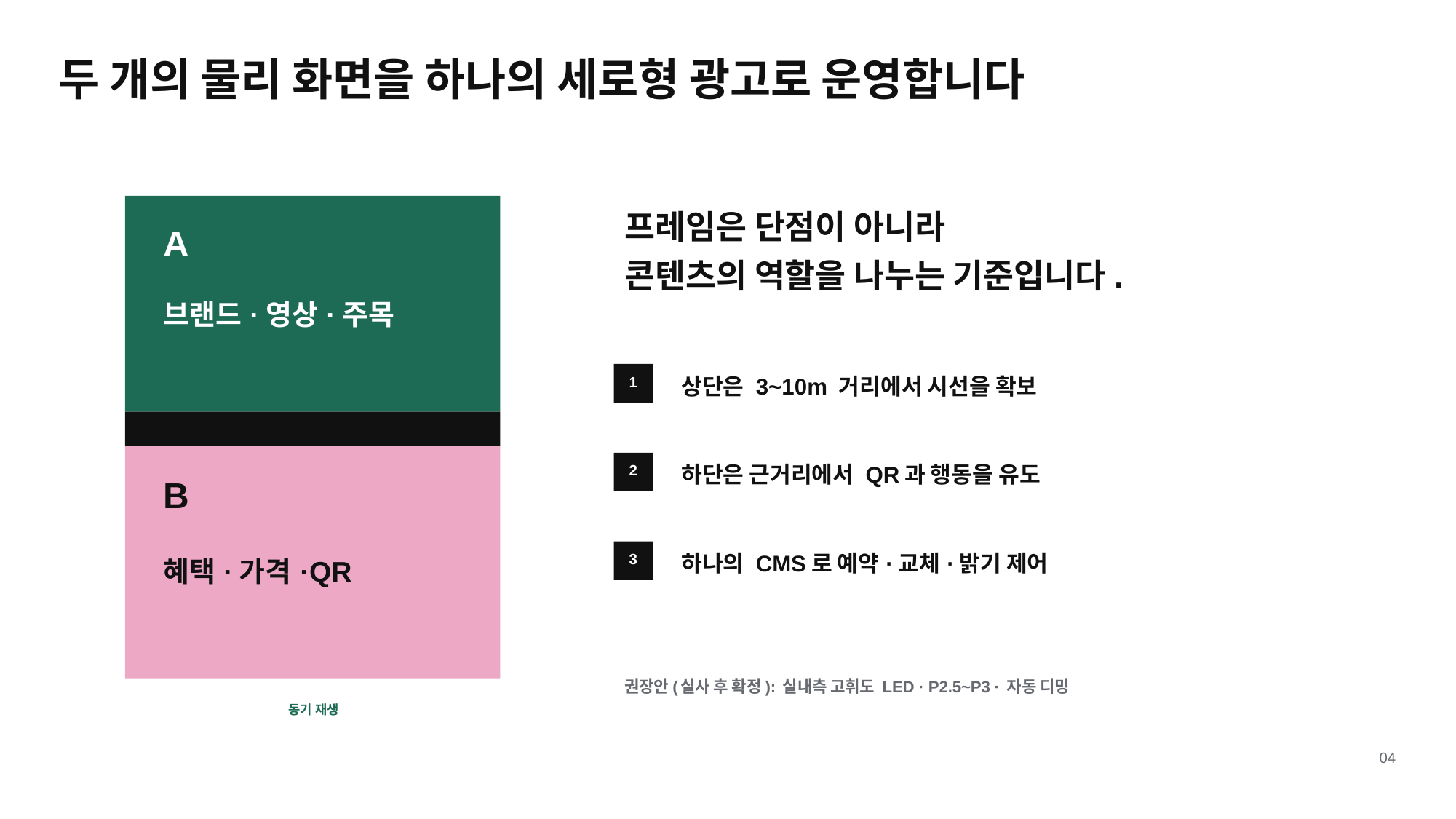

두 개의 물리 화면을 하나의 세로형 광고로 운영합니다

프레임은 단점이 아니라
콘텐츠의 역할을 나누는 기준입니다.
A
브랜드·영상·주목
상단은 3~10m 거리에서 시선을 확보

1

하단은 근거리에서 QR과 행동을 유도

2
B
하나의 CMS로 예약·교체·밝기 제어

혜택·가격·QR
3
권장안(실사 후 확정): 실내측 고휘도 LED · P2.5~P3 · 자동 디밍
동기 재생
04